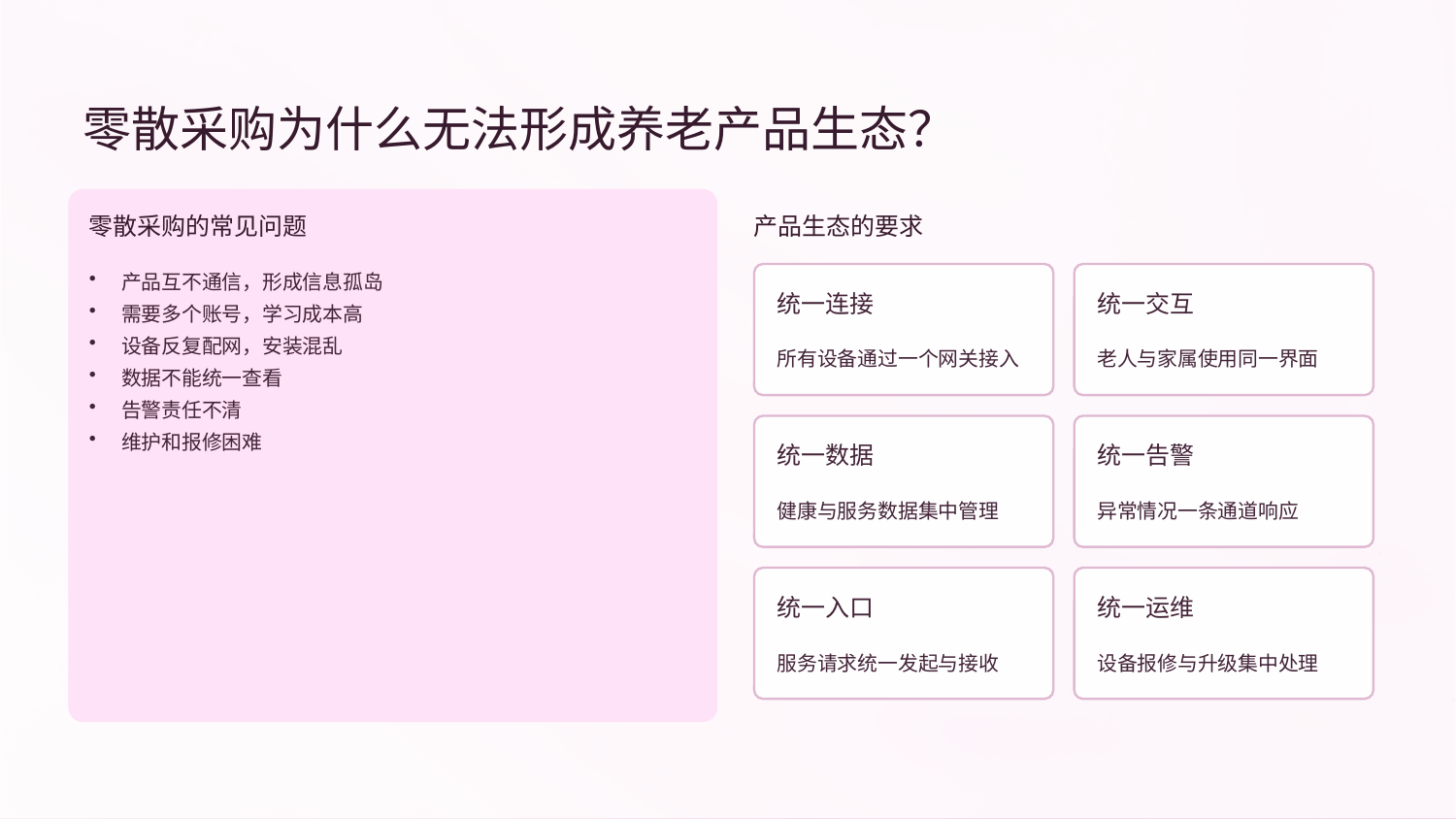

零散采购为什么无法形成养老产品生态？

零散采购的常见问题
产品生态的要求
产品互不通信，形成信息孤岛
需要多个账号，学习成本高
设备反复配网，安装混乱
数据不能统一查看
告警责任不清
维护和报修困难

统一连接
统一交互
所有设备通过一个网关接入
老人与家属使用同一界面

统一数据
统一告警
健康与服务数据集中管理
异常情况一条通道响应

统一入口
统一运维
服务请求统一发起与接收
设备报修与升级集中处理